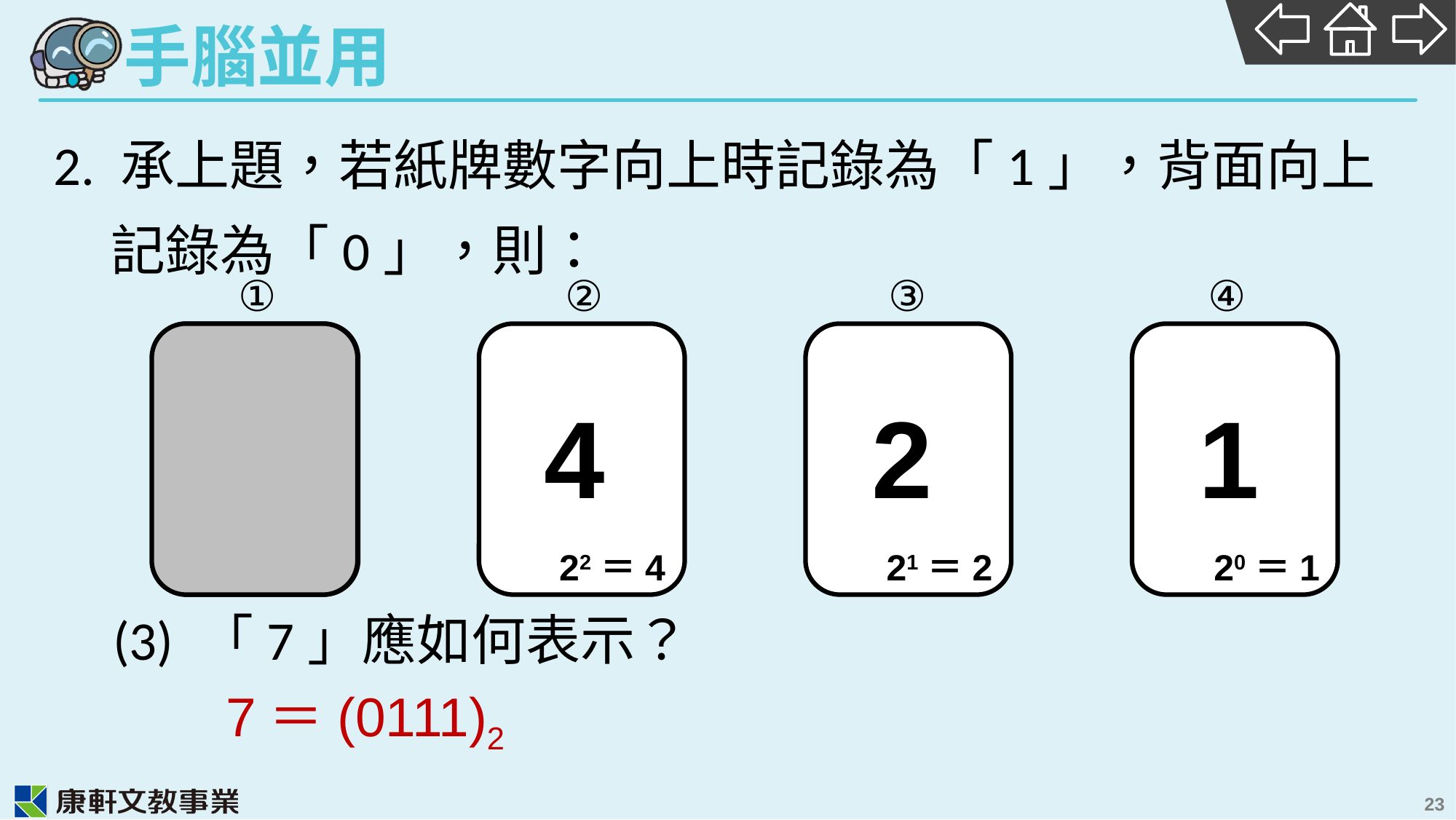

2. 承上題，若紙牌數字向上時記錄為「1」，背面向上記錄為「0」，則：

(3) 「7」應如何表示？
①
②
③
④

8
23＝8

4
22＝4

2
21＝2

1
20＝1
7＝(0111)2
23